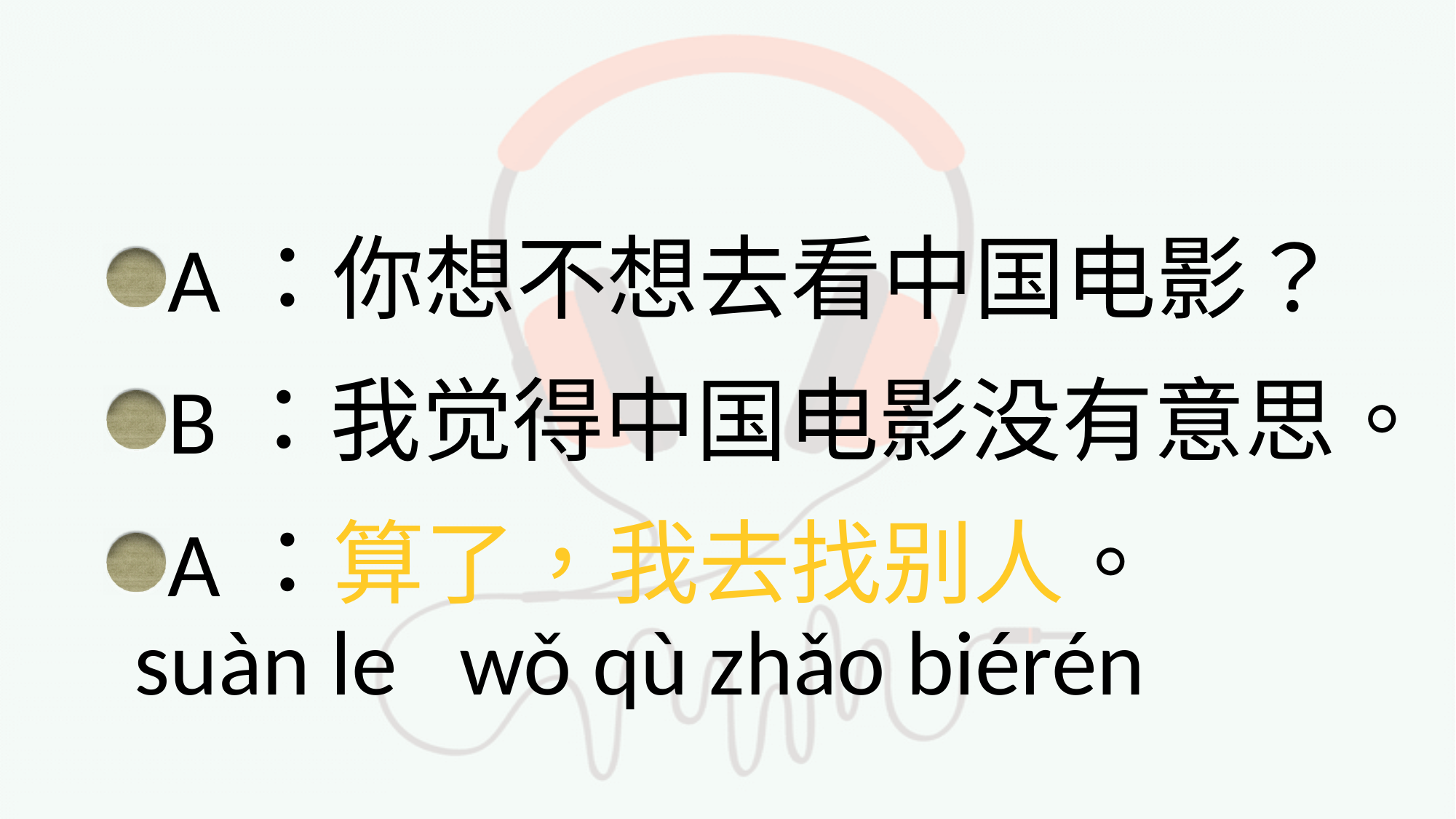

#
A：你想不想去看中国电影？
B：我觉得中国电影没有意思。
A：算了，我去找别人。
suàn le   wǒ qù zhǎo biérén